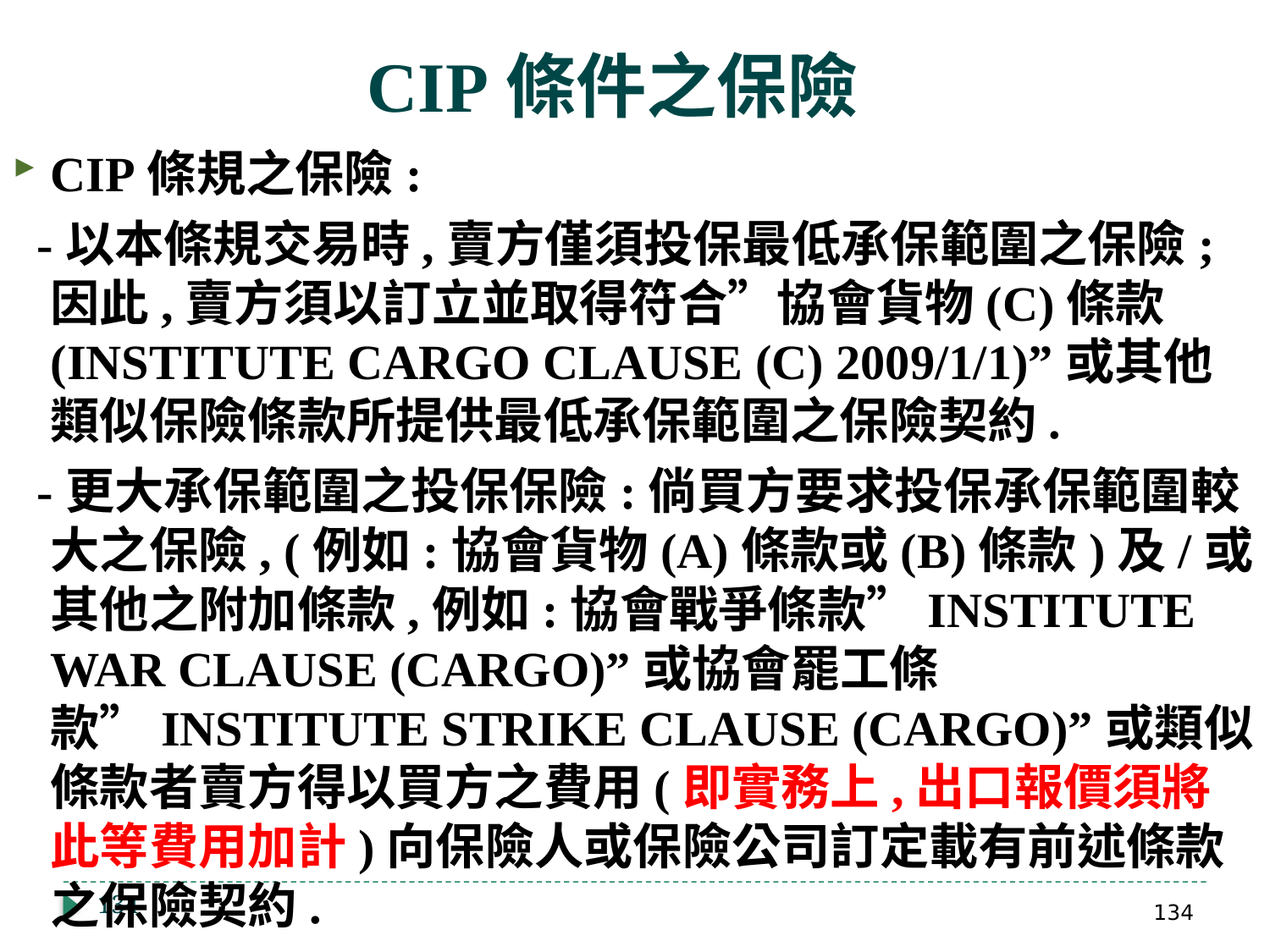

CIP條件之保險
CIP條規之保險:
  -以本條規交易時,賣方僅須投保最低承保範圍之保險;因此,賣方須以訂立並取得符合”協會貨物(C)條款(INSTITUTE CARGO CLAUSE (C) 2009/1/1)”或其他類似保險條款所提供最低承保範圍之保險契約.
  -更大承保範圍之投保保險:倘買方要求投保承保範圍較大之保險, (例如:協會貨物(A)條款或(B)條款)及/或其他之附加條款,例如:協會戰爭條款”INSTITUTE WAR CLAUSE (CARGO)”或協會罷工條款”INSTITUTE STRIKE CLAUSE (CARGO)”或類似條款者賣方得以買方之費用(即實務上,出口報價須將此等費用加計)向保險人或保險公司訂定載有前述條款之保險契約.
134
134